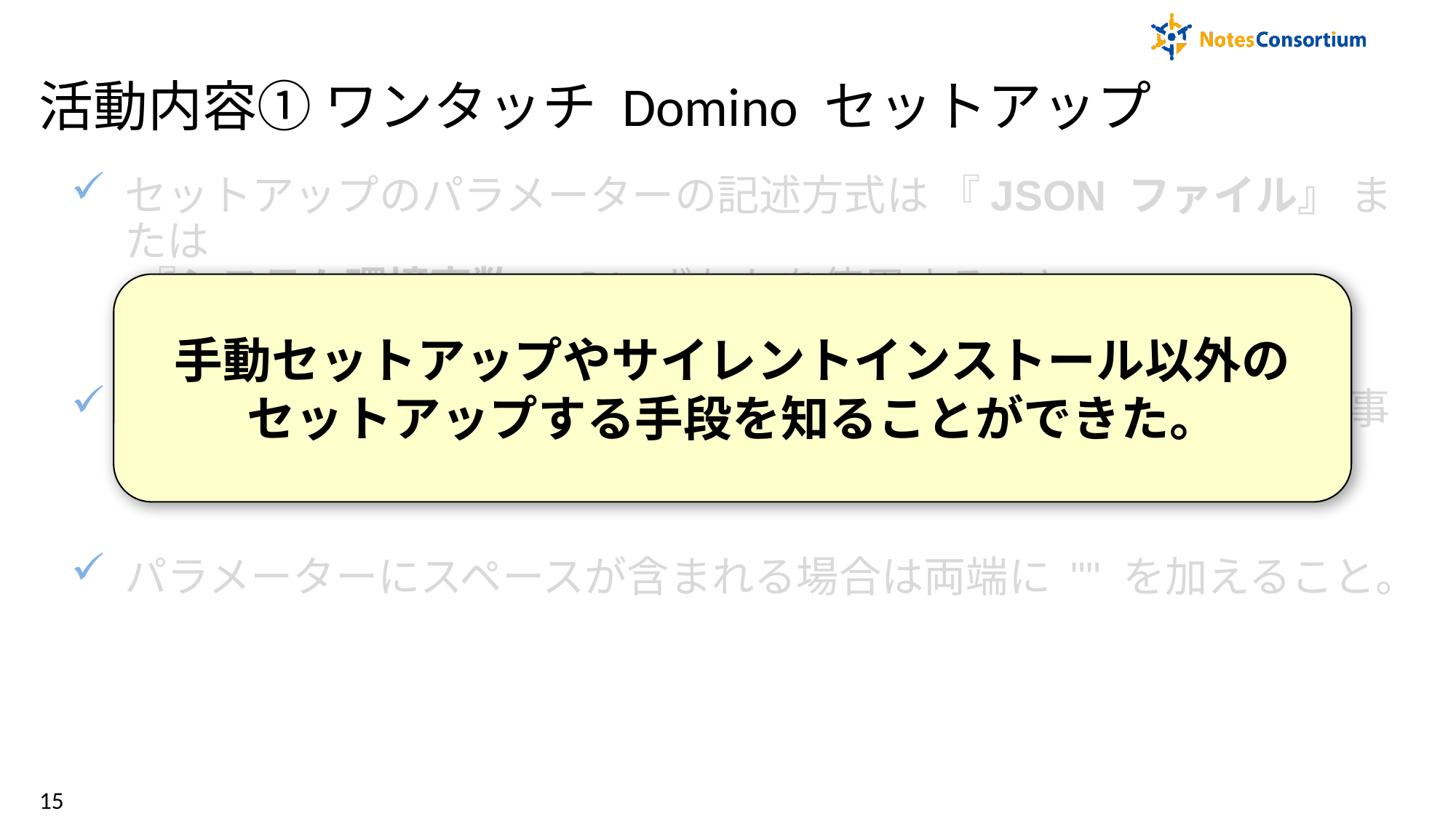

# 活動内容① ワンタッチ Domino セットアップ
セットアップのパラメーターの記述方式は 『JSON ファイル』 または
 『システム環境変数』 のいずれかを使用すること。

json ファイルには 『validjson 検証ツール』 が用意されていて事前に誤りがないか確認できる。

パラメーターにスペースが含まれる場合は両端に "" を加えること。
手動セットアップやサイレントインストール以外の
セットアップする手段を知ることができた。
15